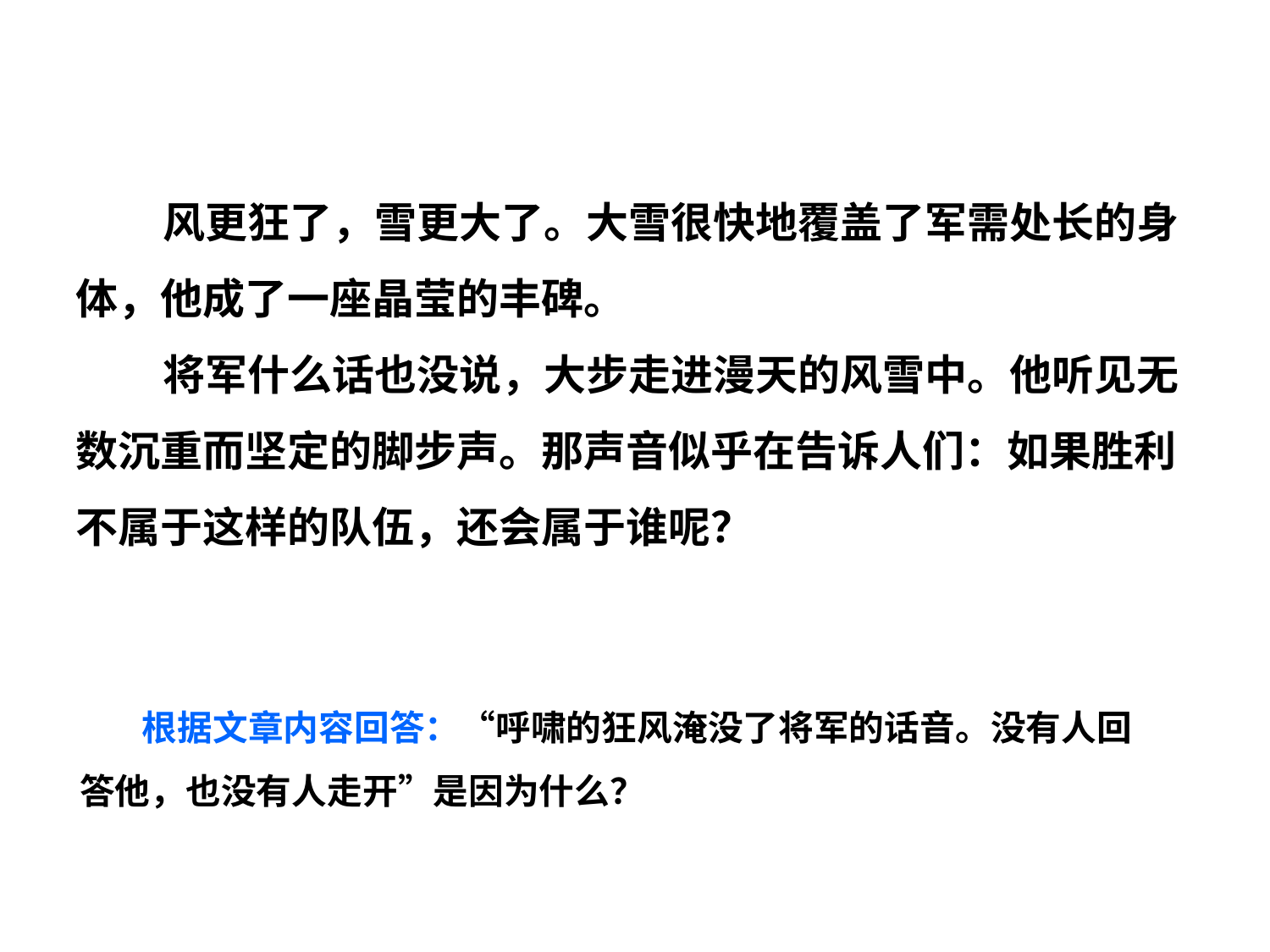

风更狂了，雪更大了。大雪很快地覆盖了军需处长的身体，他成了一座晶莹的丰碑。
将军什么话也没说，大步走进漫天的风雪中。他听见无数沉重而坚定的脚步声。那声音似乎在告诉人们：如果胜利不属于这样的队伍，还会属于谁呢？
根据文章内容回答：“呼啸的狂风淹没了将军的话音。没有人回答他，也没有人走开”是因为什么？